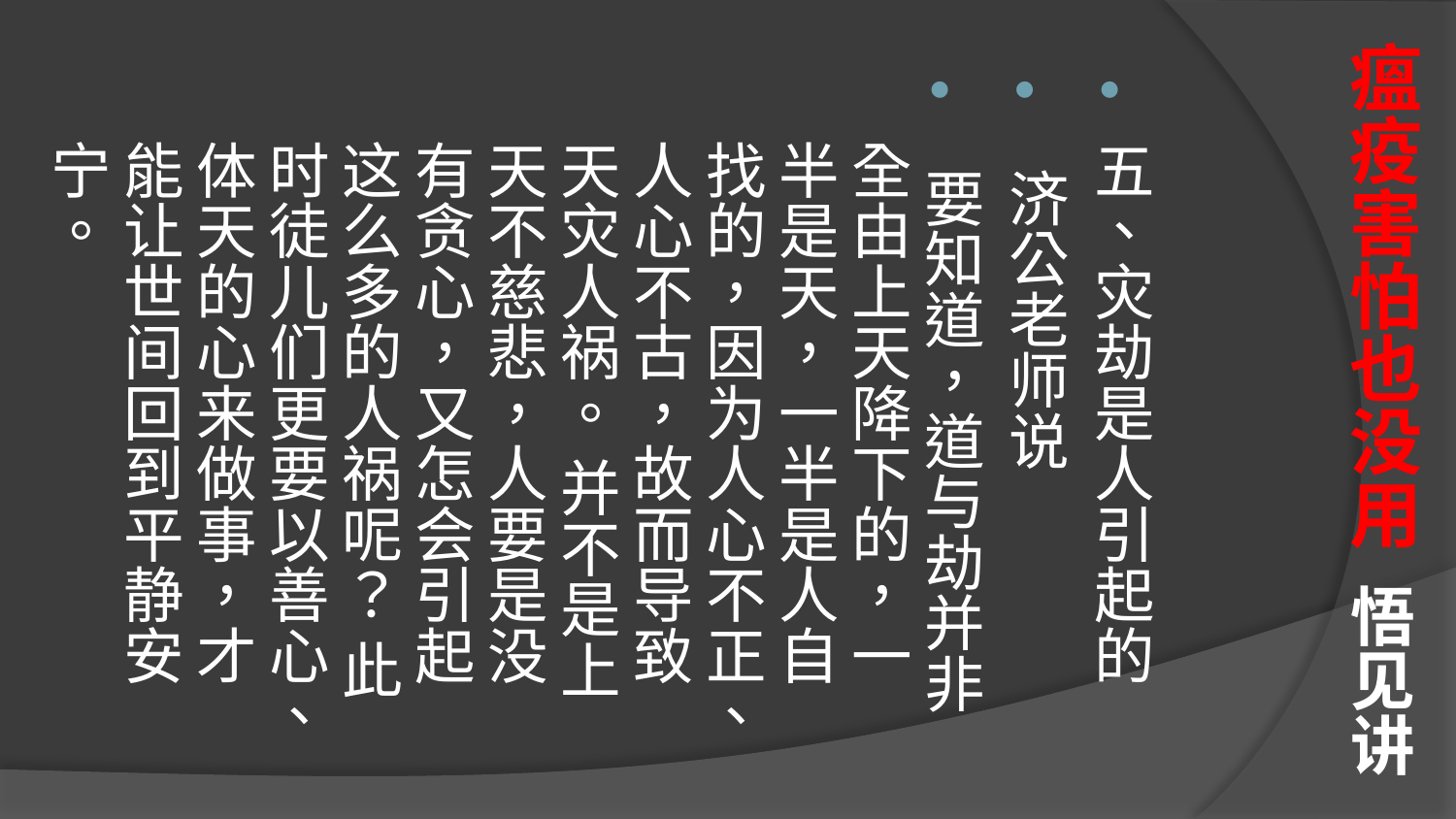

# 瘟疫害怕也没用  悟见讲
五、灾劫是人引起的
 济公老师说
 要知道，道与劫并非全由上天降下的，一半是天，一半是人自找的，因为人心不正、人心不古，故而导致天灾人祸。 并不是上天不慈悲，人要是没有贪心，又怎会引起这么多的人祸呢？ 此时徒儿们更要以善心、体天的心来做事，才能让世间回到平静安宁。